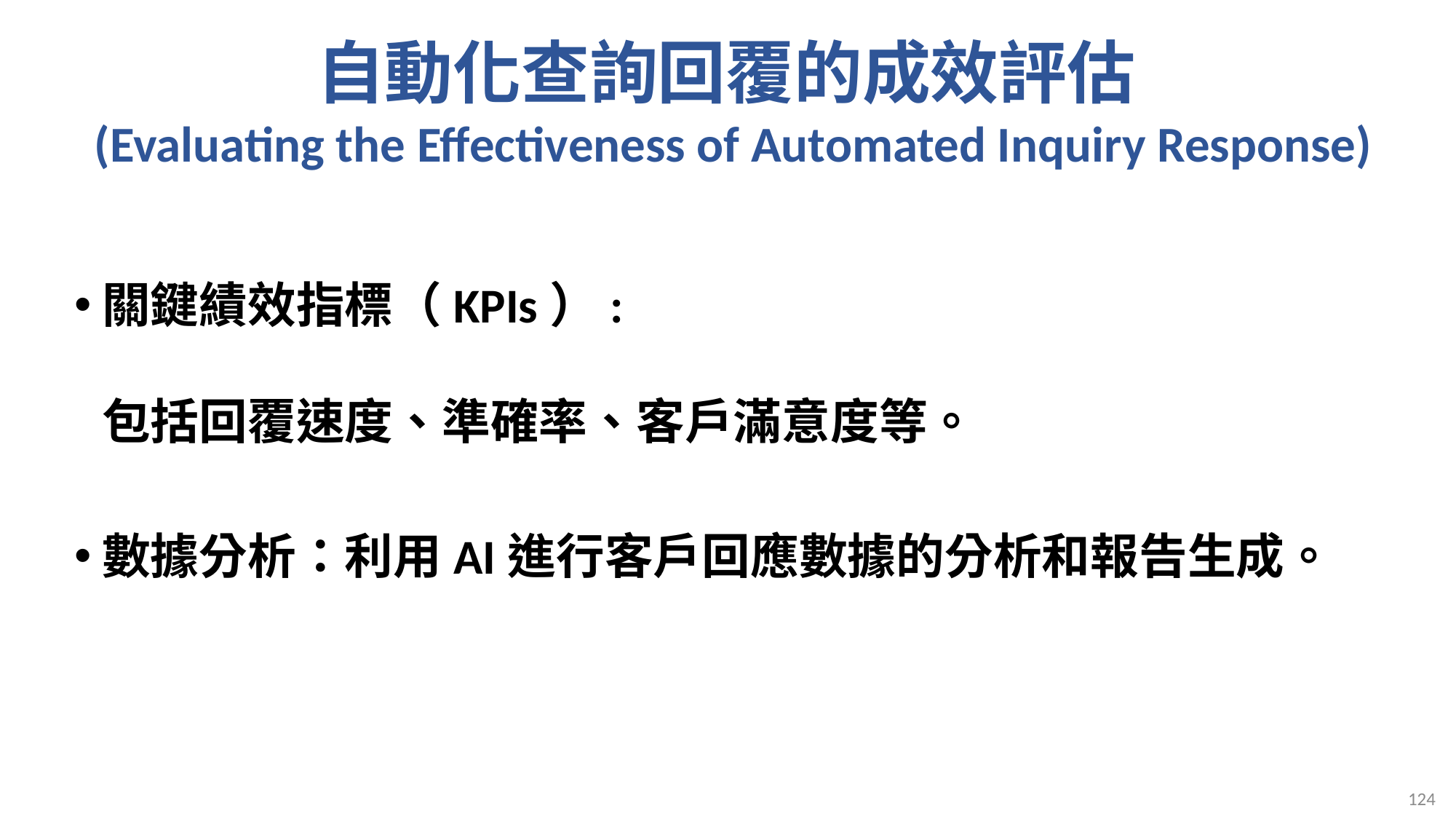

# 自動化查詢回覆的成效評估 (Evaluating the Effectiveness of Automated Inquiry Response)
關鍵績效指標（KPIs）:
包括回覆速度、準確率、客戶滿意度等。
數據分析：利用AI進行客戶回應數據的分析和報告生成。
124